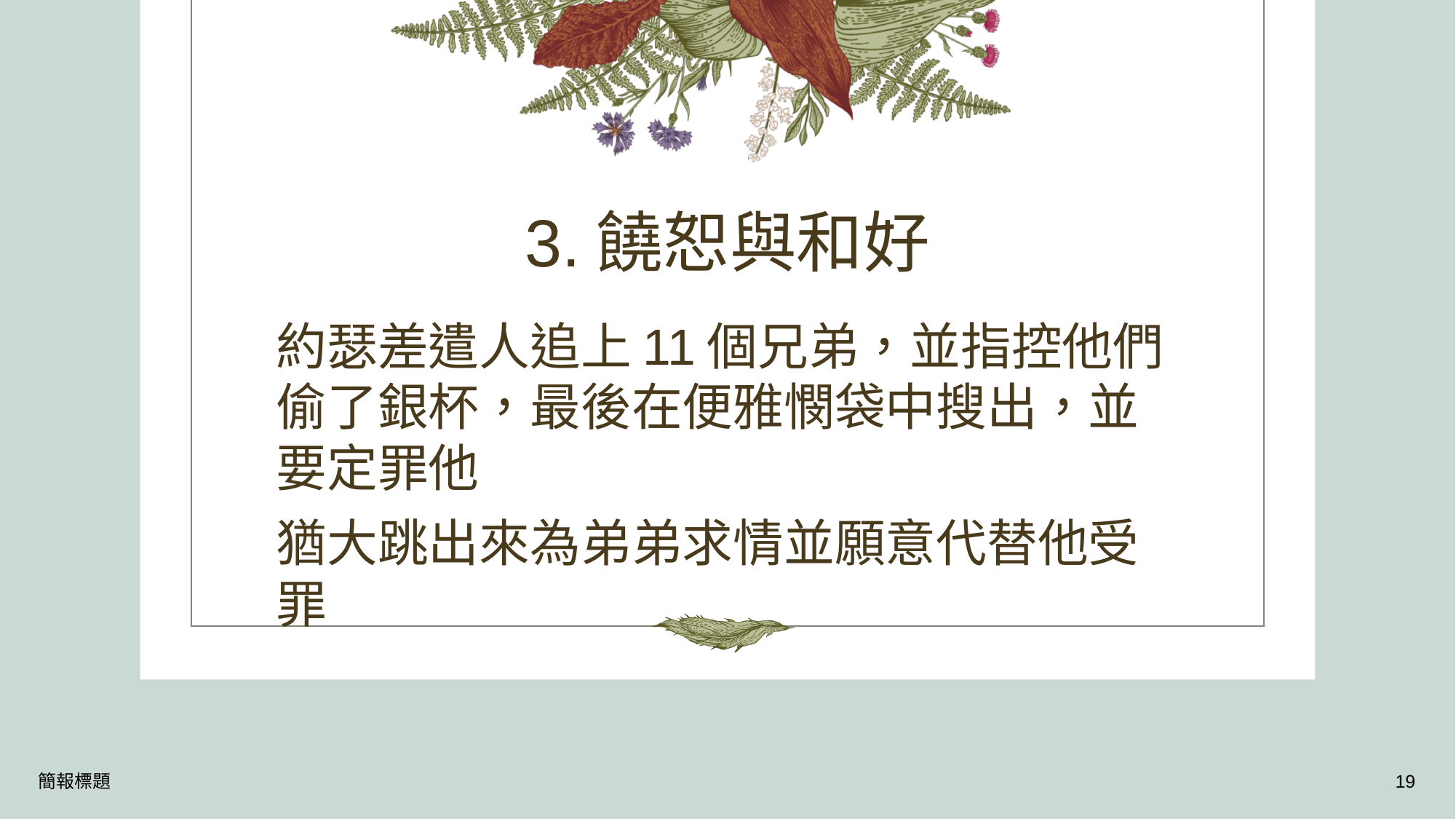

# 3.饒恕與和好
約瑟差遣人追上11個兄弟，並指控他們偷了銀杯，最後在便雅憫袋中搜出，並要定罪他
猶大跳出來為弟弟求情並願意代替他受罪

簡報標題
19